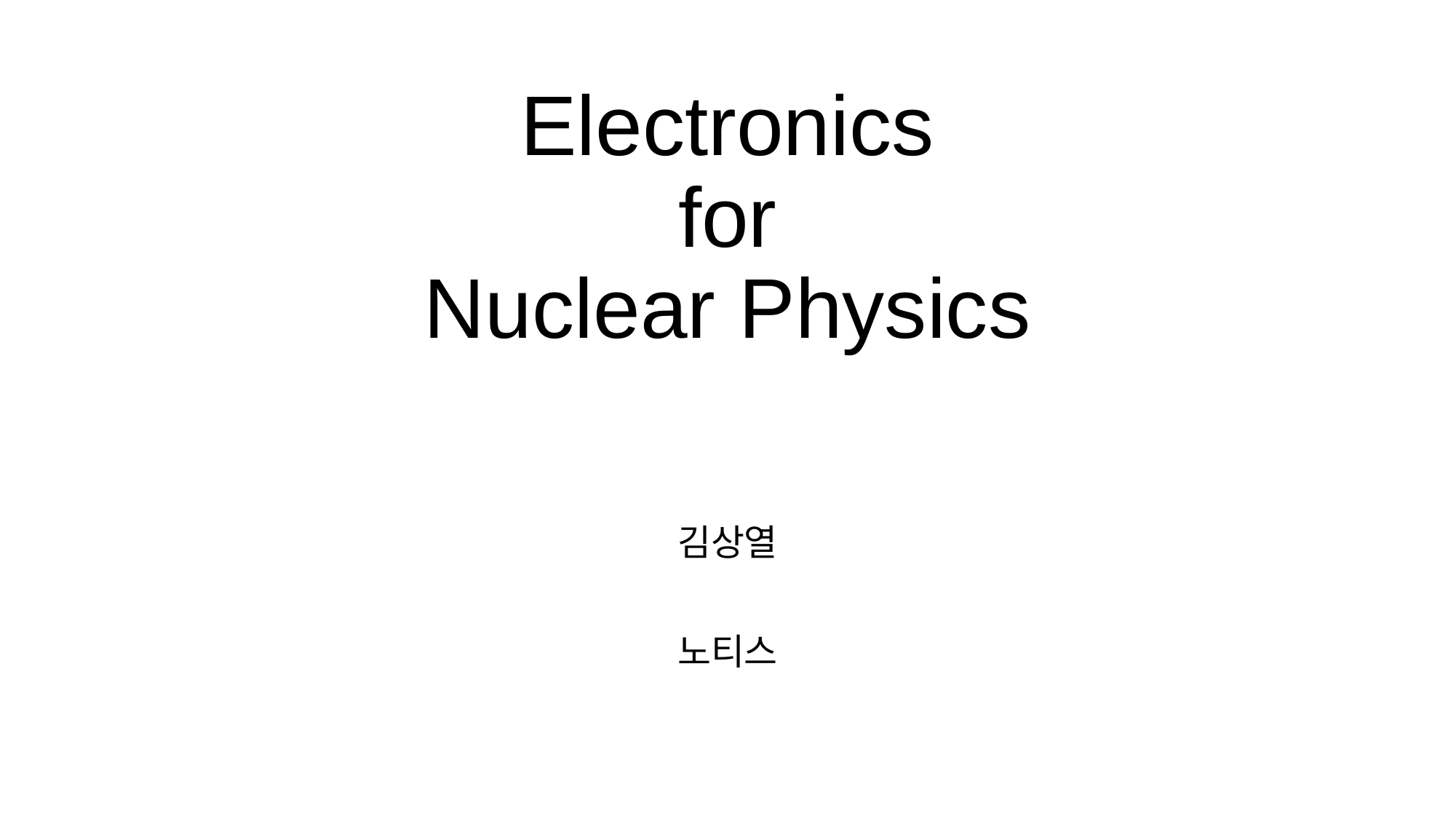

# Electronics for Nuclear Physics
김상열

노티스